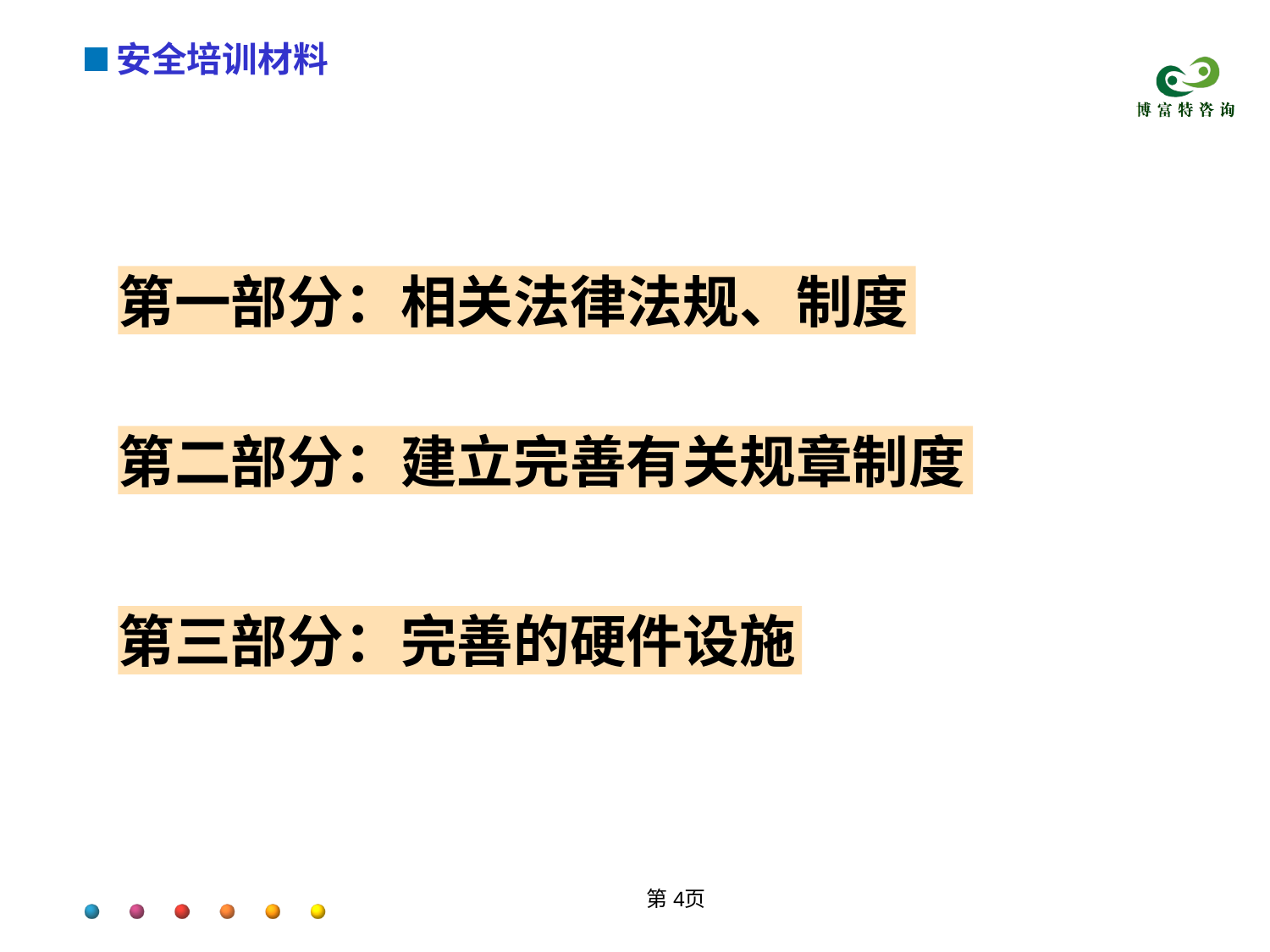

第一部分：相关法律法规、制度
第二部分：建立完善有关规章制度
第三部分：完善的硬件设施